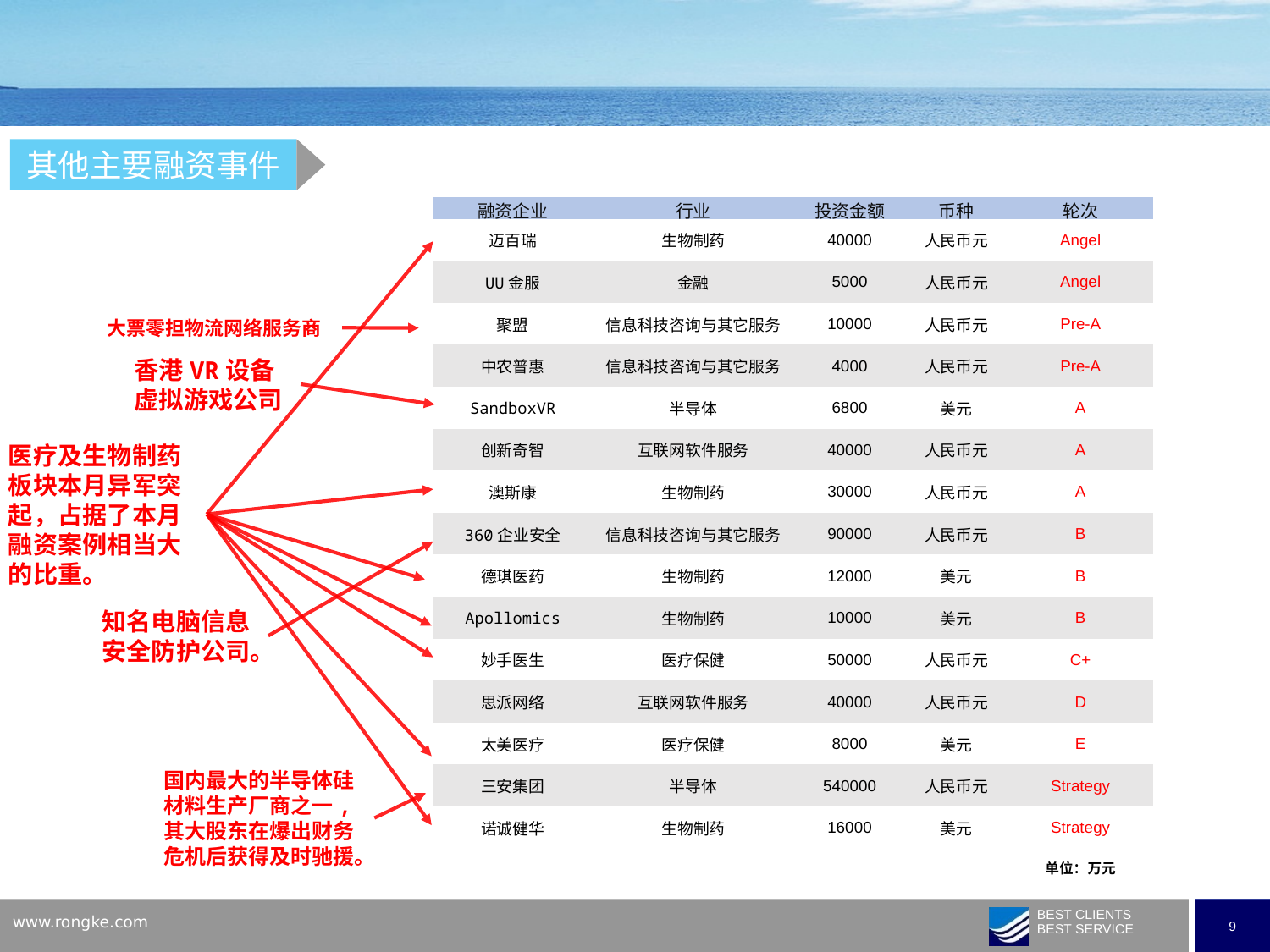

其他主要融资事件

| 融资企业 | 行业 | 投资金额 | 币种 | 轮次 |
| --- | --- | --- | --- | --- |
| 迈百瑞 | 生物制药 | 40000 | 人民币元 | Angel |
| UU金服 | 金融 | 5000 | 人民币元 | Angel |
| 聚盟 | 信息科技咨询与其它服务 | 10000 | 人民币元 | Pre-A |
| 中农普惠 | 信息科技咨询与其它服务 | 4000 | 人民币元 | Pre-A |
| SandboxVR | 半导体 | 6800 | 美元 | A |
| 创新奇智 | 互联网软件服务 | 40000 | 人民币元 | A |
| 澳斯康 | 生物制药 | 30000 | 人民币元 | A |
| 360企业安全 | 信息科技咨询与其它服务 | 90000 | 人民币元 | B |
| 德琪医药 | 生物制药 | 12000 | 美元 | B |
| Apollomics | 生物制药 | 10000 | 美元 | B |
| 妙手医生 | 医疗保健 | 50000 | 人民币元 | C+ |
| 思派网络 | 互联网软件服务 | 40000 | 人民币元 | D |
| 太美医疗 | 医疗保健 | 8000 | 美元 | E |
| 三安集团 | 半导体 | 540000 | 人民币元 | Strategy |
| 诺诚健华 | 生物制药 | 16000 | 美元 | Strategy |
|  |  |  |  | 单位：万元 |
医疗及生物制药板块本月异军突起，占据了本月融资案例相当大的比重。
大票零担物流网络服务商
香港VR设备虚拟游戏公司
知名电脑信息安全防护公司。
国内最大的半导体硅材料生产厂商之一,其大股东在爆出财务危机后获得及时驰援。